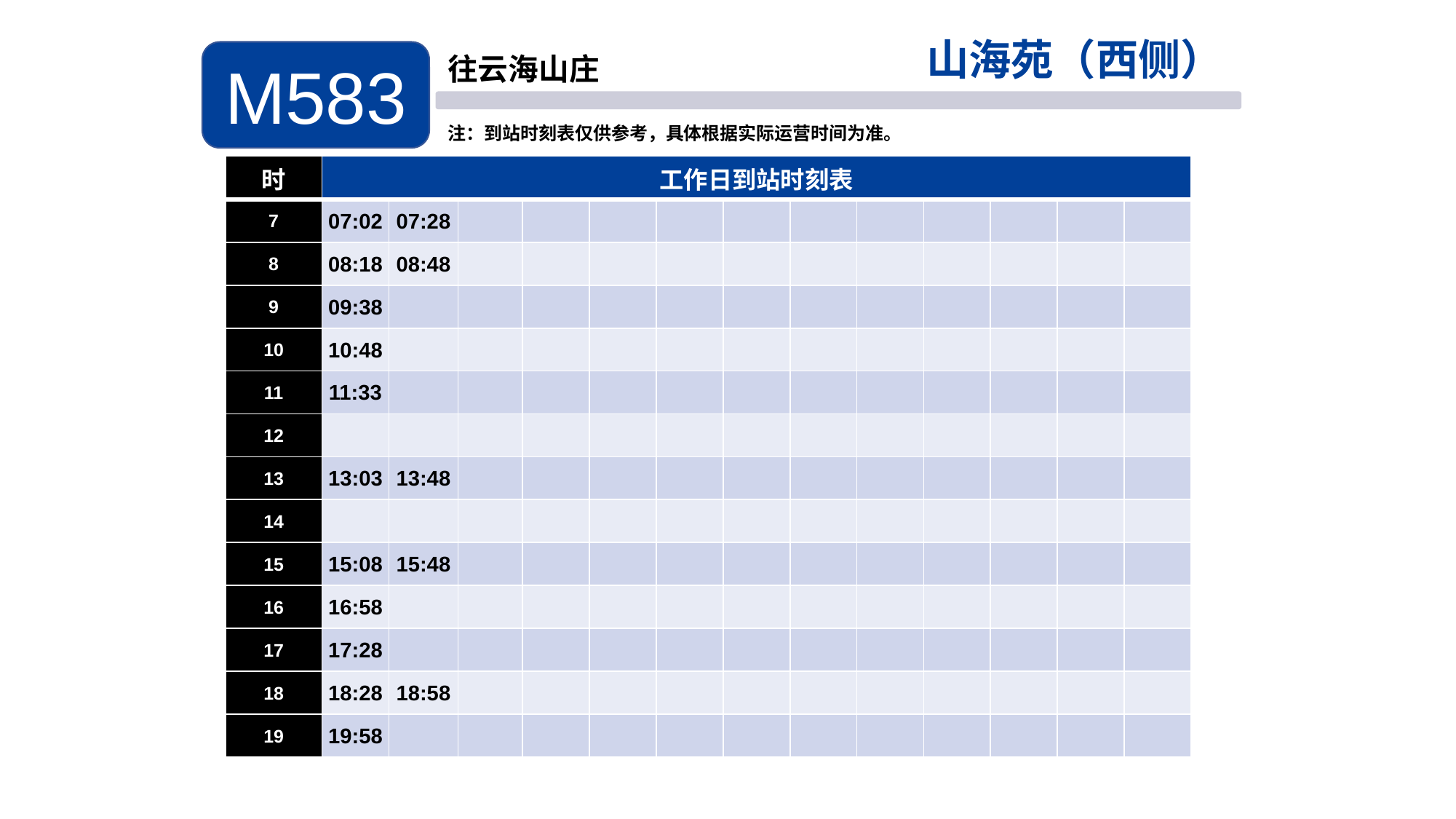

山海苑（西侧）
M583
往云海山庄

注：到站时刻表仅供参考，具体根据实际运营时间为准。
| 时 | 工作日到站时刻表 |  |  |  |  |  |  |  |  |  |  |  |  |
| --- | --- | --- | --- | --- | --- | --- | --- | --- | --- | --- | --- | --- | --- |
| 7 | 07:02 | 07:28 |  |  |  |  |  |  |  |  |  |  |  |
| 8 | 08:18 | 08:48 |  |  |  |  |  |  |  |  |  |  |  |
| 9 | 09:38 |  |  |  |  |  |  |  |  |  |  |  |  |
| 10 | 10:48 |  |  |  |  |  |  |  |  |  |  |  |  |
| 11 | 11:33 |  |  |  |  |  |  |  |  |  |  |  |  |
| 12 |  |  |  |  |  |  |  |  |  |  |  |  |  |
| 13 | 13:03 | 13:48 |  |  |  |  |  |  |  |  |  |  |  |
| 14 |  |  |  |  |  |  |  |  |  |  |  |  |  |
| 15 | 15:08 | 15:48 |  |  |  |  |  |  |  |  |  |  |  |
| 16 | 16:58 |  |  |  |  |  |  |  |  |  |  |  |  |
| 17 | 17:28 |  |  |  |  |  |  |  |  |  |  |  |  |
| 18 | 18:28 | 18:58 |  |  |  |  |  |  |  |  |  |  |  |
| 19 | 19:58 |  |  |  |  |  |  |  |  |  |  |  |  |